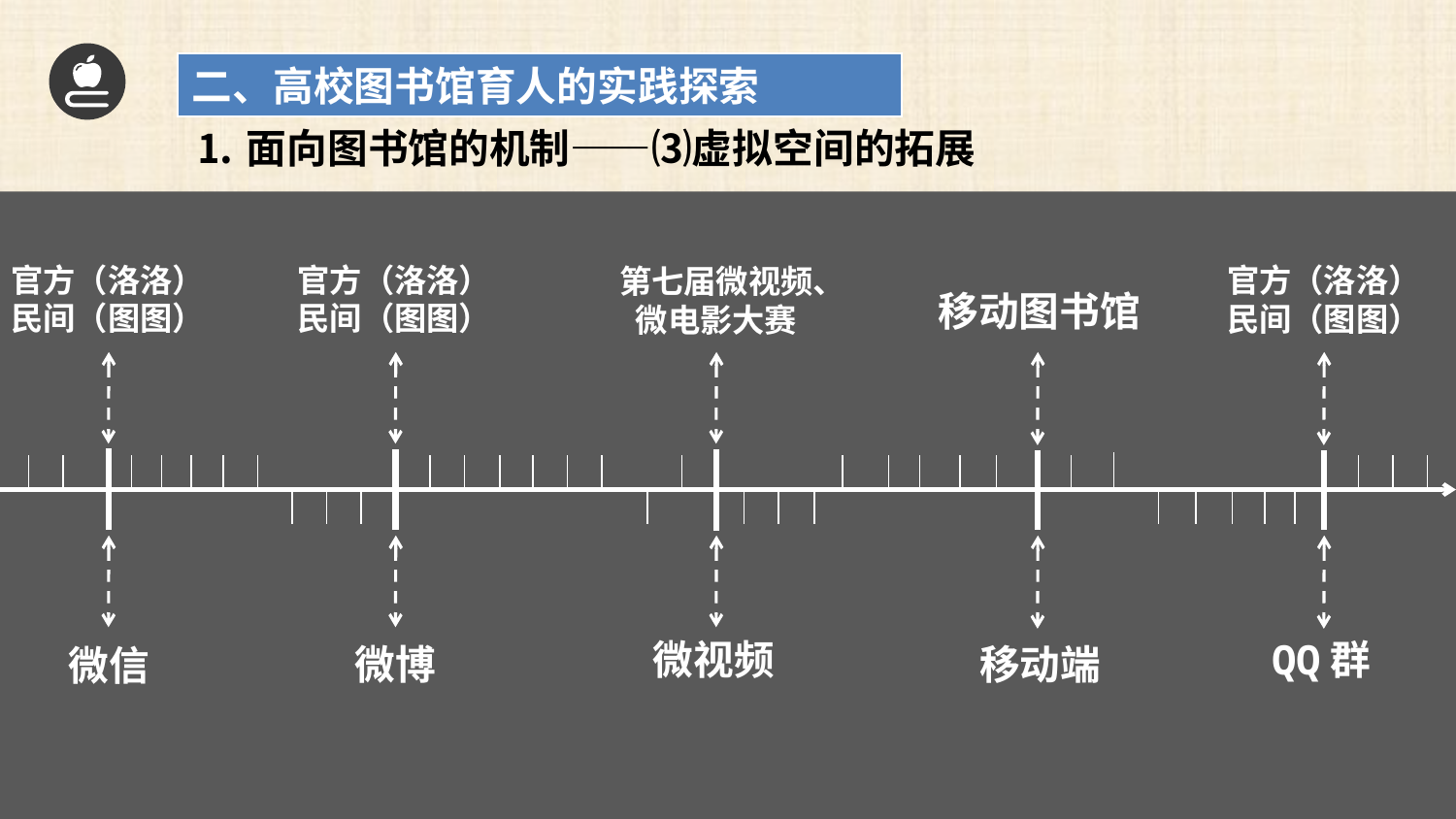

二、高校图书馆育人的实践探索
⒈面向图书馆的机制——⑶虚拟空间的拓展

官方（洛洛）
民间（图图）
官方（洛洛）
民间（图图）
官方（洛洛）
民间（图图）
第七届微视频、微电影大赛
移动图书馆
微视频
QQ群
微博
移动端
微信